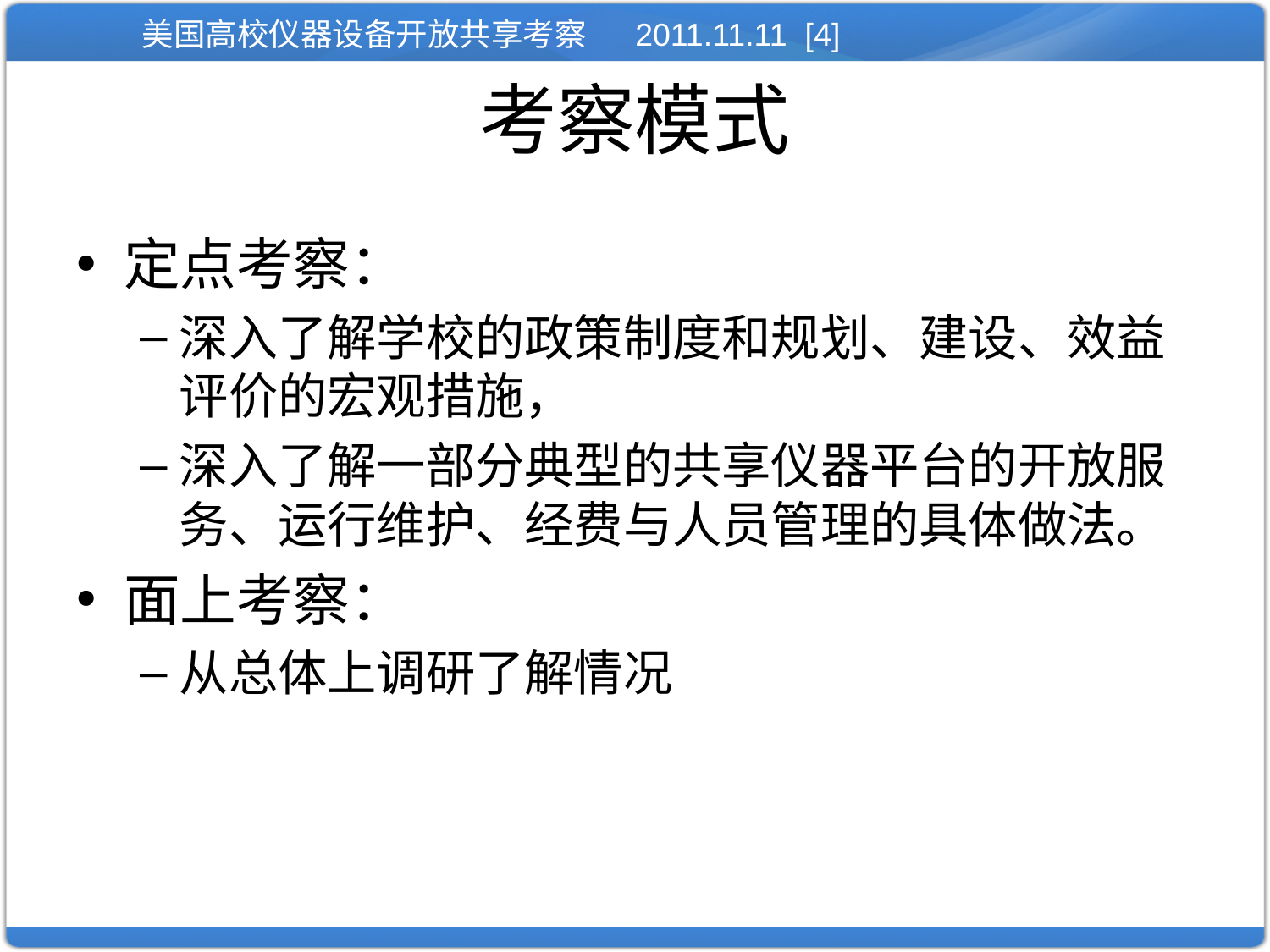

# 考察模式
定点考察：
深入了解学校的政策制度和规划、建设、效益评价的宏观措施，
深入了解一部分典型的共享仪器平台的开放服务、运行维护、经费与人员管理的具体做法。
面上考察：
从总体上调研了解情况